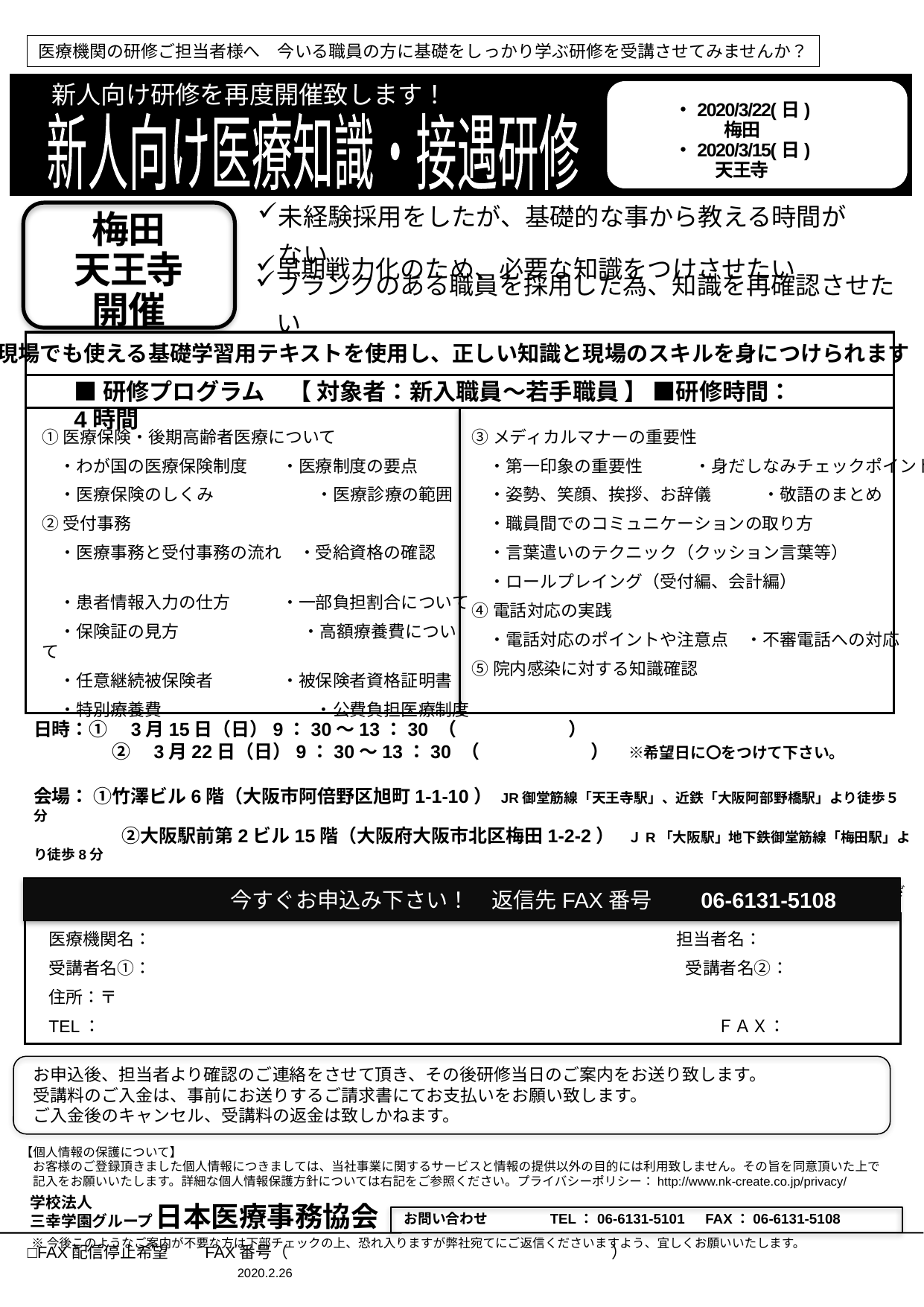

医療機関の研修ご担当者様へ　今いる職員の方に基礎をしっかり学ぶ研修を受講させてみませんか？

新人向け研修を再度開催致します！
新人向け医療知識・接遇研修
日本医療
事務協会
　主催
・2020/3/22(日)
梅田
・2020/3/15(日)
天王寺

梅田
天王寺
開催
未経験採用をしたが、基礎的な事から教える時間がない
早期戦力化のため、必要な知識をつけさせたい
ブランクのある職員を採用した為、知識を再確認させたい

現場でも使える基礎学習用テキストを使用し、正しい知識と現場のスキルを身につけられます

①医療保険・後期高齢者医療について
　・わが国の医療保険制度　　・医療制度の要点
　・医療保険のしくみ　　　　　　・医療診療の範囲
②受付事務
　・医療事務と受付事務の流れ　・受給資格の確認
　・患者情報入力の仕方　　　・一部負担割合について
　・保険証の見方　　　　　　　 ・高額療養費について
　・任意継続被保険者　　　　・被保険者資格証明書
　・特別療養費　　　　　　　　　・公費負担医療制度
③メディカルマナーの重要性
　・第一印象の重要性　　　・身だしなみチェックポイント
　・姿勢、笑顔、挨拶、お辞儀　　　・敬語のまとめ
　・職員間でのコミュニケーションの取り方
　・言葉遣いのテクニック（クッション言葉等）
　・ロールプレイング（受付編、会計編）
④電話対応の実践
　・電話対応のポイントや注意点　・不審電話への対応
⑤院内感染に対する知識確認
■研修プログラム　【 対象者：新入職員～若手職員 】 ■研修時間：4時間
日時：①　3月15日（日）9：30～13：30 （　　　　　　）
　　　　 ②　3月22日（日）9：30～13：30 （　　　　　　）　※希望日に〇をつけて下さい。

会場： ①竹澤ビル6階（大阪市阿倍野区旭町1-1-10） JR御堂筋線「天王寺駅」、近鉄「大阪阿部野橋駅」より徒歩５分
　　　　　　②大阪駅前第2ビル15階（大阪府大阪市北区梅田1-2-2）　ＪR「大阪駅」地下鉄御堂筋線「梅田駅」より徒歩8分

受講料：18,000円/1名様(消費税別/教材費含む）定員：各回18名　　　 ※人数に満たない場合は開講を見送る可能性もございます。

　　　　　　　　　今すぐお申込み下さい！　返信先FAX番号　　06-6131-5108

医療機関名：　　　　　　　　　　　　　　　　　　　　　　 　　 　　　　　　 担当者名：
受講者名①：　　　　　　　　　　　　　　　　　　　　　　　　　　　　　　　 受講者名②：
住所：〒
TEL：　　　　　　　　　　　　　　　　　　　　　　　　　　　　　　　　　　　　ＦＡＸ：

お申込後、担当者より確認のご連絡をさせて頂き、その後研修当日のご案内をお送り致します。
受講料のご入金は、事前にお送りするご請求書にてお支払いをお願い致します。
ご入金後のキャンセル、受講料の返金は致しかねます。

【個人情報の保護について】
　お客様のご登録頂きました個人情報につきましては、当社事業に関するサービスと情報の提供以外の目的には利用致しません。その旨を同意頂いた上で
　記入をお願いいたします。詳細な個人情報保護方針については右記をご参照ください。プライバシーポリシー：http://www.nk-create.co.jp/privacy/
学校法人
三幸学園グループ
　 日本医療事務協会
お問い合わせ 　　　　TEL：06-6131-5101　FAX：06-6131-5108
※今後このようなご案内が不要な方は下部チェックの上、恐れ入りますが弊社宛てにご返信くださいますよう、宜しくお願いいたします。
□FAX配信停止希望　　FAX番号（　　　　　　　　　　　　　　　　　　　　）　　　　　　　　　　　　　　　　　　　　　　　　　2020.2.26